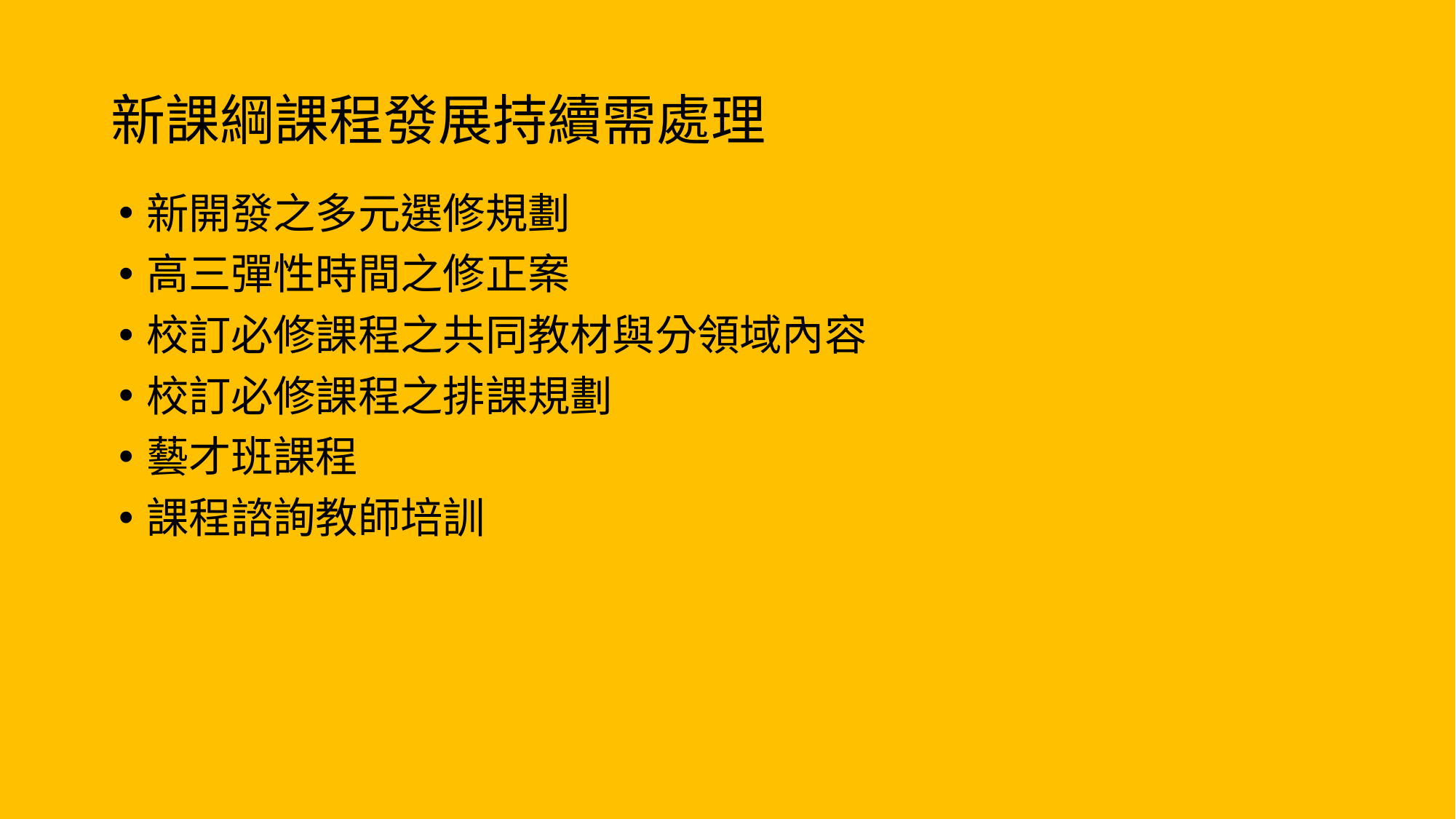

# 新課綱課程發展持續需處理
新開發之多元選修規劃
高三彈性時間之修正案
校訂必修課程之共同教材與分領域內容
校訂必修課程之排課規劃
藝才班課程
課程諮詢教師培訓